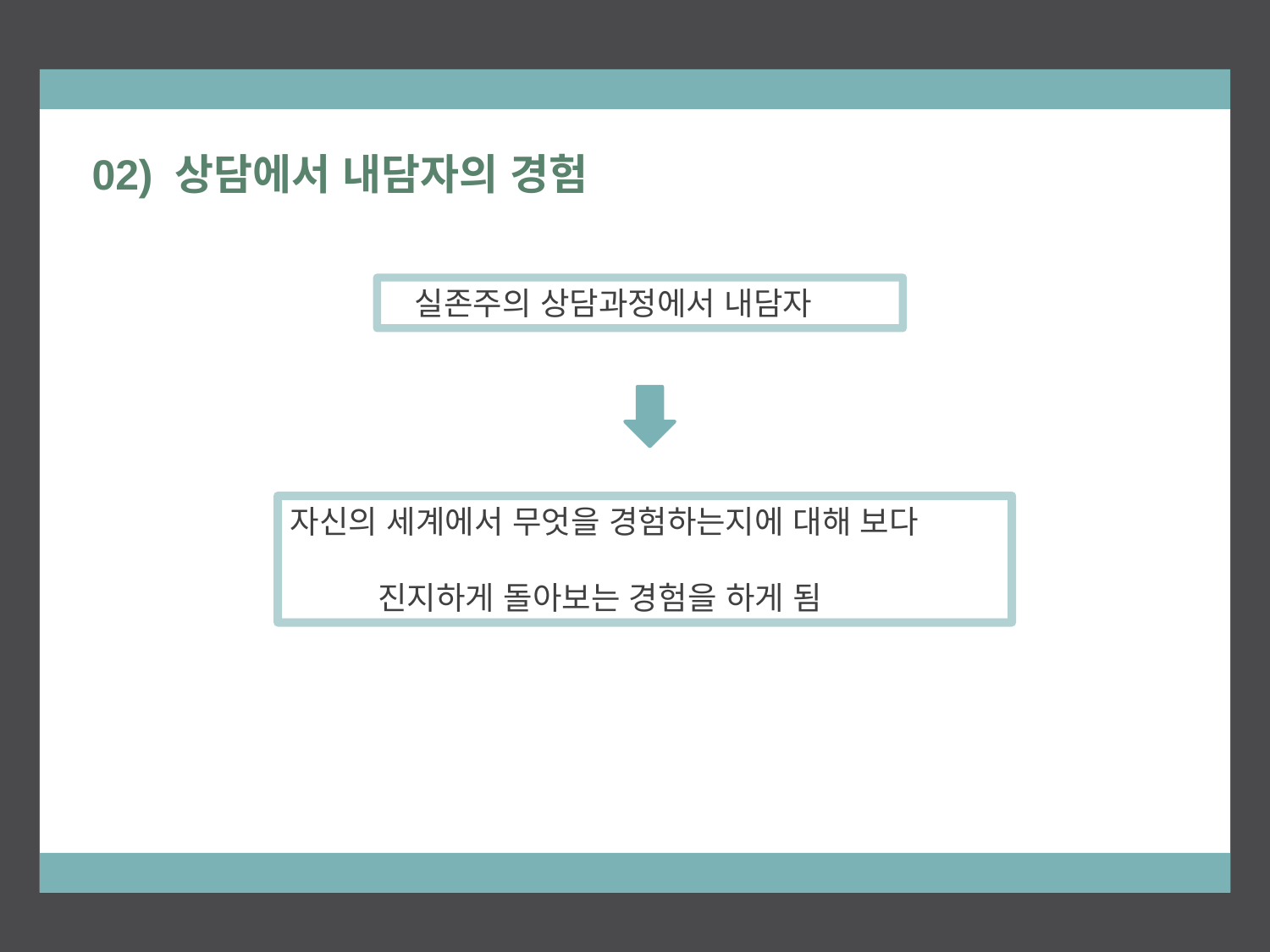

02) 상담에서 내담자의 경험
  실존주의 상담과정에서 내담자

자신의 세계에서 무엇을 경험하는지에 대해 보다

         진지하게 돌아보는 경험을 하게 됨